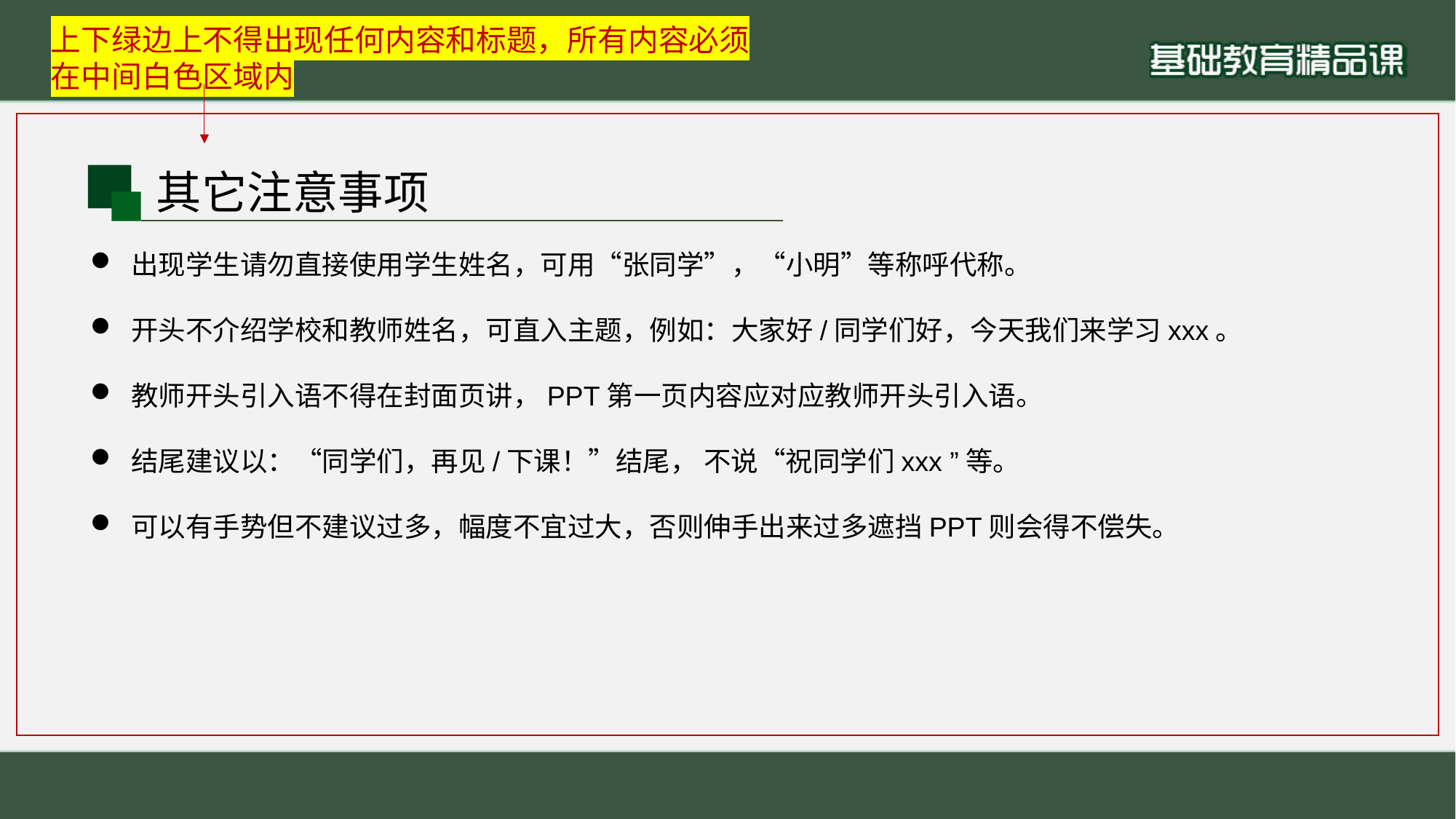

上下绿边上不得出现任何内容和标题，所有内容必须在中间白色区域内

其它注意事项

出现学生请勿直接使用学生姓名，可用“张同学”，“小明”等称呼代称。

开头不介绍学校和教师姓名，可直入主题，例如：大家好/同学们好，今天我们来学习xxx。

教师开头引入语不得在封面页讲，PPT第一页内容应对应教师开头引入语。

结尾建议以：“同学们，再见/下课！”结尾， 不说“祝同学们xxx ”等。

可以有手势但不建议过多，幅度不宜过大，否则伸手出来过多遮挡PPT则会得不偿失。